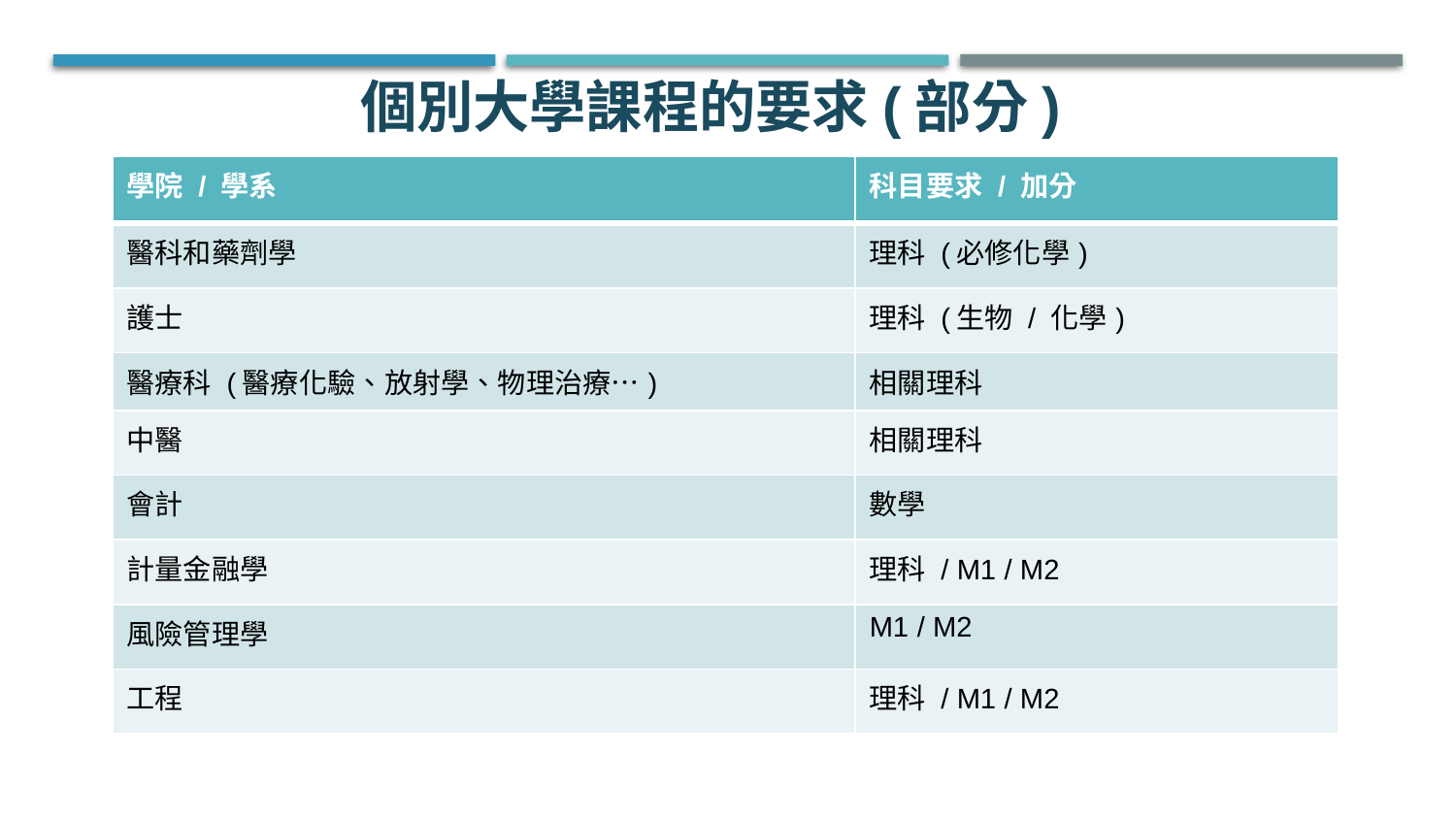

個別大學課程的要求(部分)
| 學院 / 學系 | 科目要求 / 加分 |
| --- | --- |
| 醫科和藥劑學 | 理科 (必修化學) |
| 護士 | 理科 (生物 / 化學) |
| 醫療科 (醫療化驗、放射學、物理治療…) | 相關理科 |
| 中醫 | 相關理科 |
| 會計 | 數學 |
| 計量金融學 | 理科 / M1 / M2 |
| 風險管理學 | M1 / M2 |
| 工程 | 理科 / M1 / M2 |